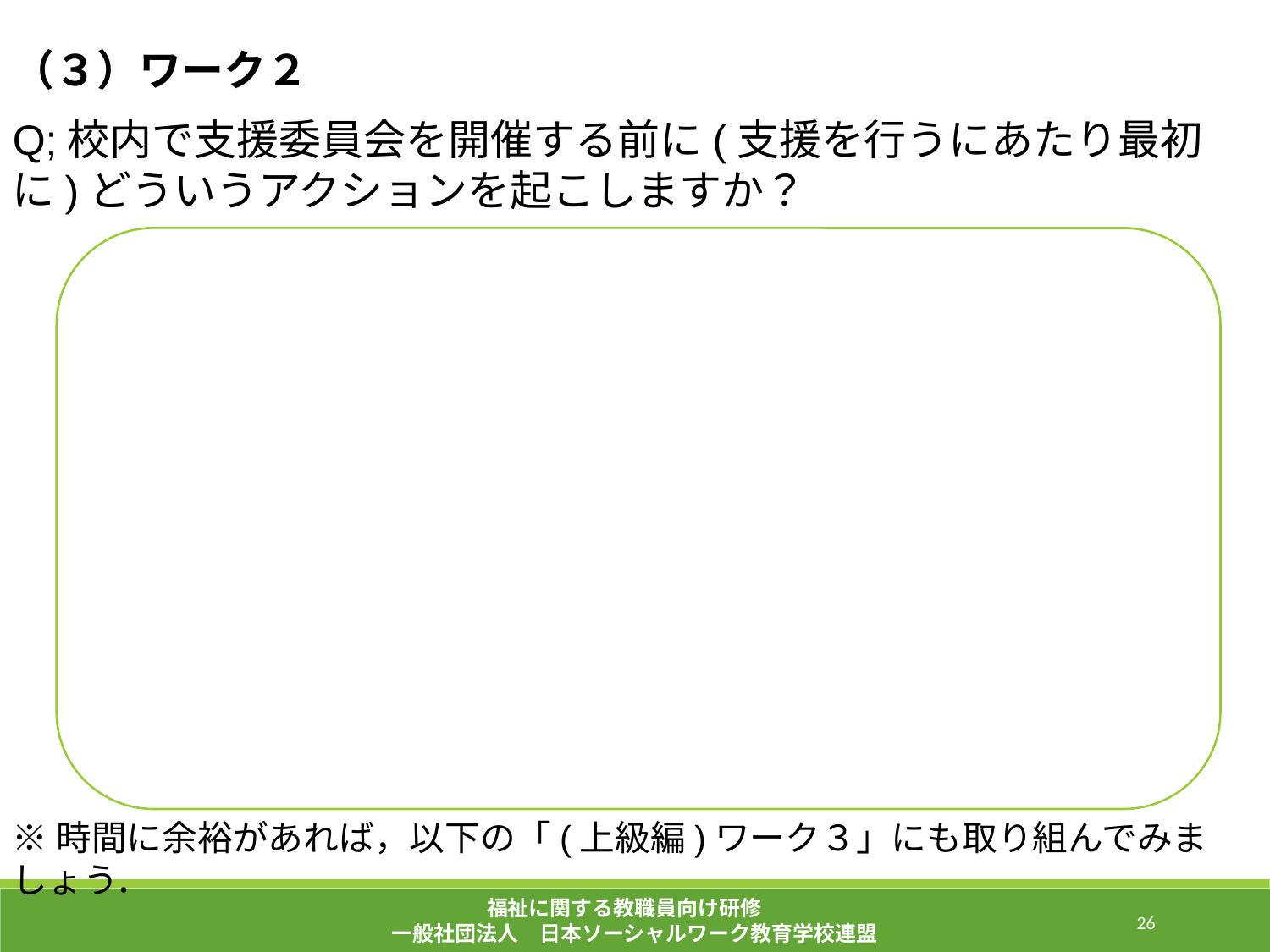

（３）ワーク２
Q;校内で支援委員会を開催する前に(支援を行うにあたり最初に)どういうアクションを起こしますか？

※時間に余裕があれば，以下の「(上級編)ワーク３」にも取り組んでみましょう．
福祉に関する教職員向け研修
一般社団法人　日本ソーシャルワーク教育学校連盟
26